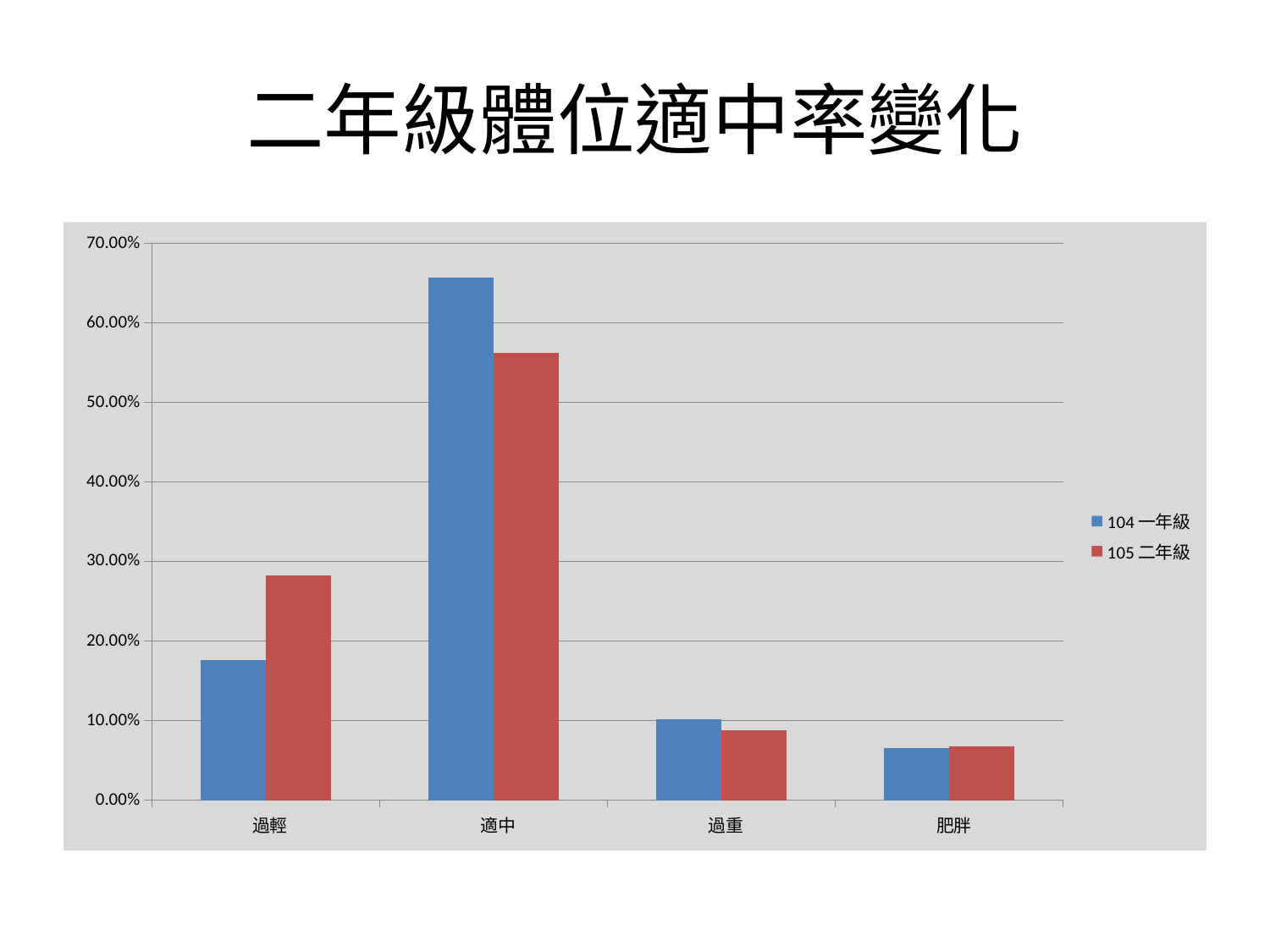

# 二年級體位適中率變化

### Chart

| Category |  |  |
|---|---|---|
|  過輕 | 0.17567567567567569 | 0.28209459459459457 |
|  適中 | 0.6570945945945946 | 0.5625 |
|  過重 | 0.10135135135135136 | 0.08783783783783784 |
|  肥胖 | 0.06587837837837837 | 0.06756756756756757 |